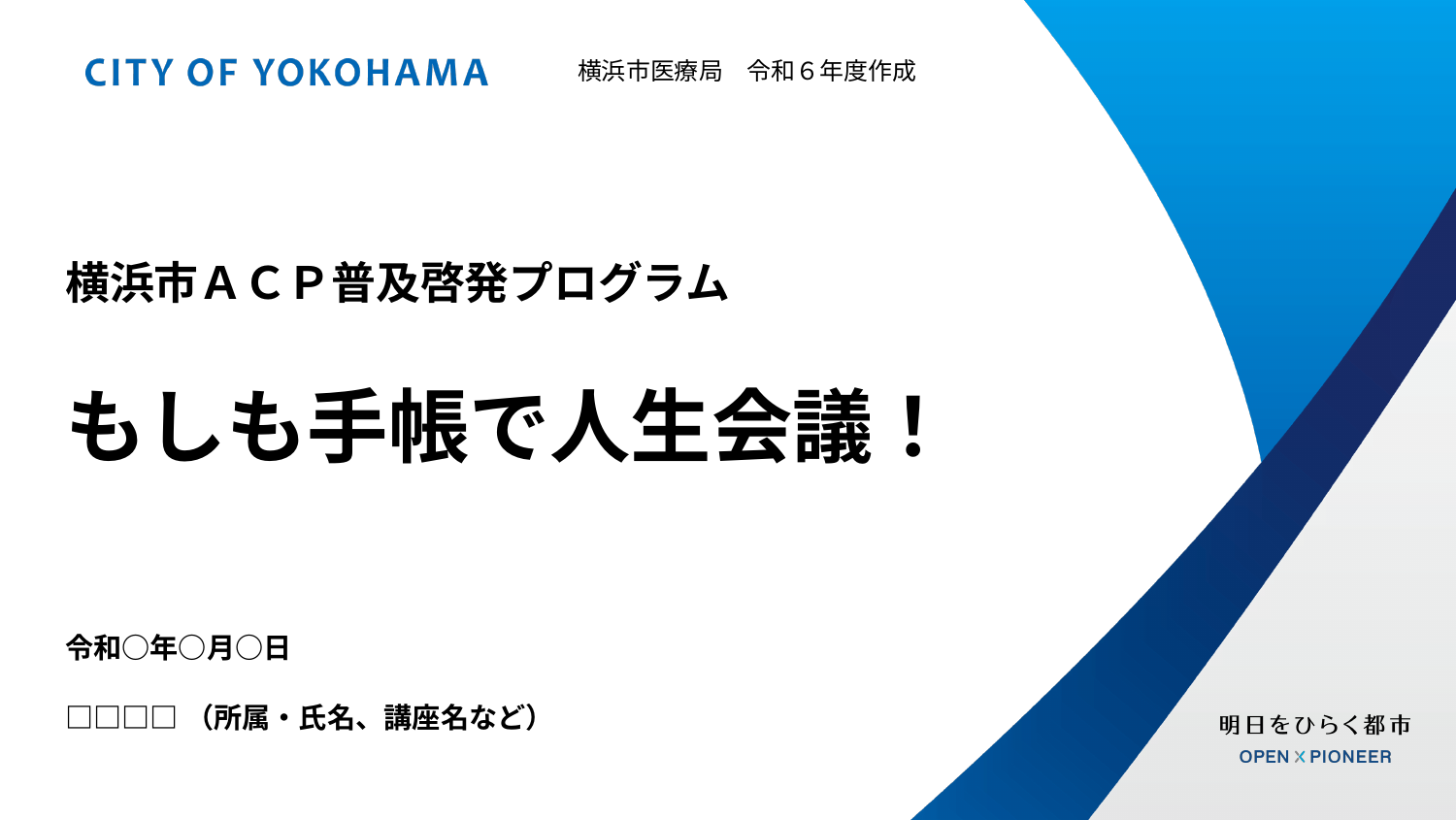

横浜市医療局　令和６年度作成
# 横浜市ＡＣＰ普及啓発プログラム もしも手帳で人生会議！
令和○年○月○日
□□□□（所属・氏名、講座名など）